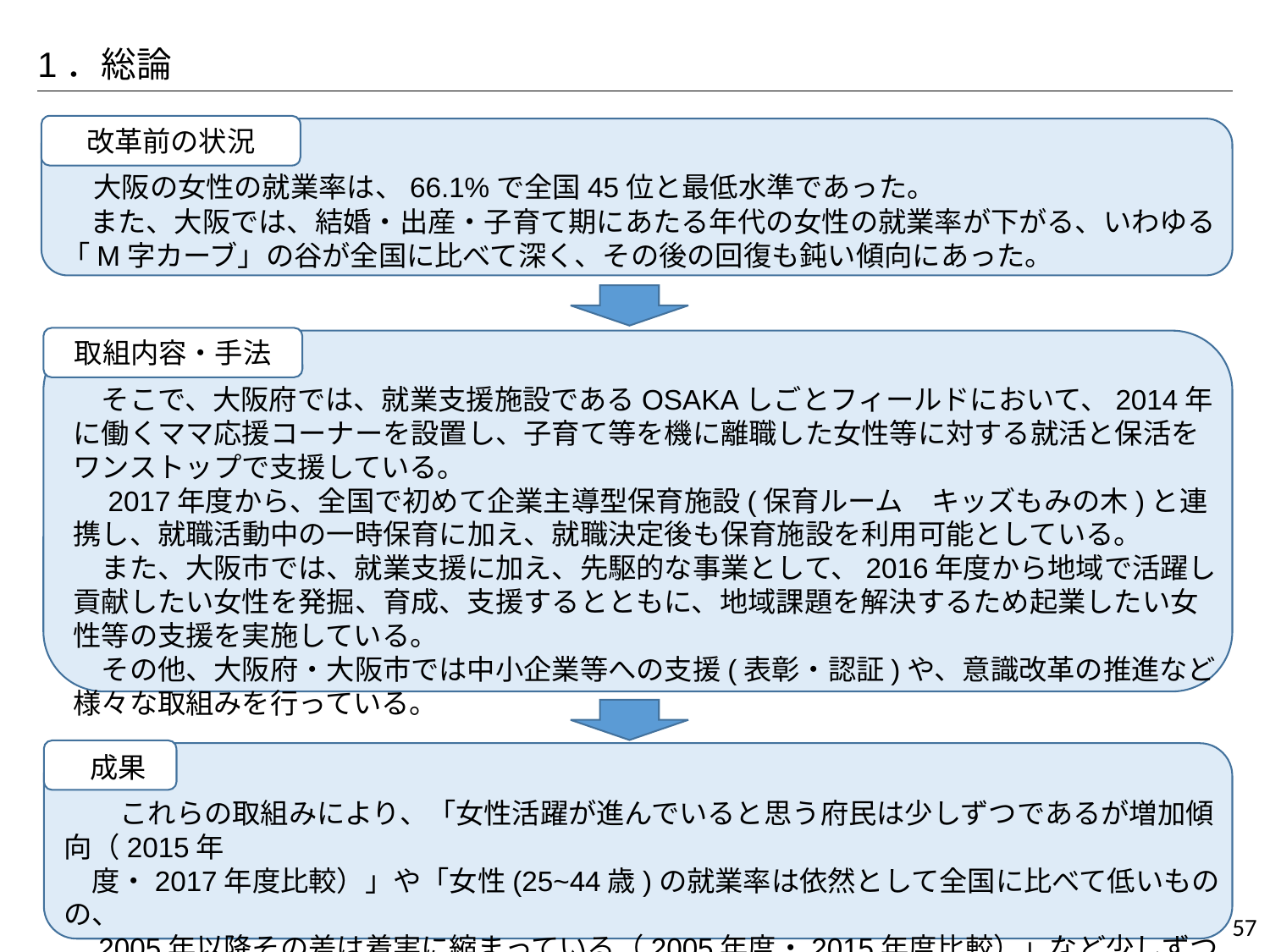

1．総論
改革前の状況

　大阪の女性の就業率は、66.1%で全国45位と最低水準であった。
　また、大阪では、結婚・出産・子育て期にあたる年代の女性の就業率が下がる、いわゆる「M字カーブ」の谷が全国に比べて深く、その後の回復も鈍い傾向にあった。

取組内容・手法

　そこで、大阪府では、就業支援施設であるOSAKAしごとフィールドにおいて、2014年に働くママ応援コーナーを設置し、子育て等を機に離職した女性等に対する就活と保活をワンストップで支援している。
　2017年度から、全国で初めて企業主導型保育施設(保育ルーム　キッズもみの木)と連携し、就職活動中の一時保育に加え、就職決定後も保育施設を利用可能としている。
　また、大阪市では、就業支援に加え、先駆的な事業として、2016年度から地域で活躍し貢献したい女性を発掘、育成、支援するとともに、地域課題を解決するため起業したい女性等の支援を実施している。
　その他、大阪府・大阪市では中小企業等への支援(表彰・認証)や、意識改革の推進など様々な取組みを行っている。

　成果

　　これらの取組みにより、「女性活躍が進んでいると思う府民は少しずつであるが増加傾向（2015年
　度・2017年度比較）」や「女性(25~44歳)の就業率は依然として全国に比べて低いものの、
　2005年以降その差は着実に縮まっている（2005年度・2015年度比較）」など少しずつ成果が出
　ている。
57